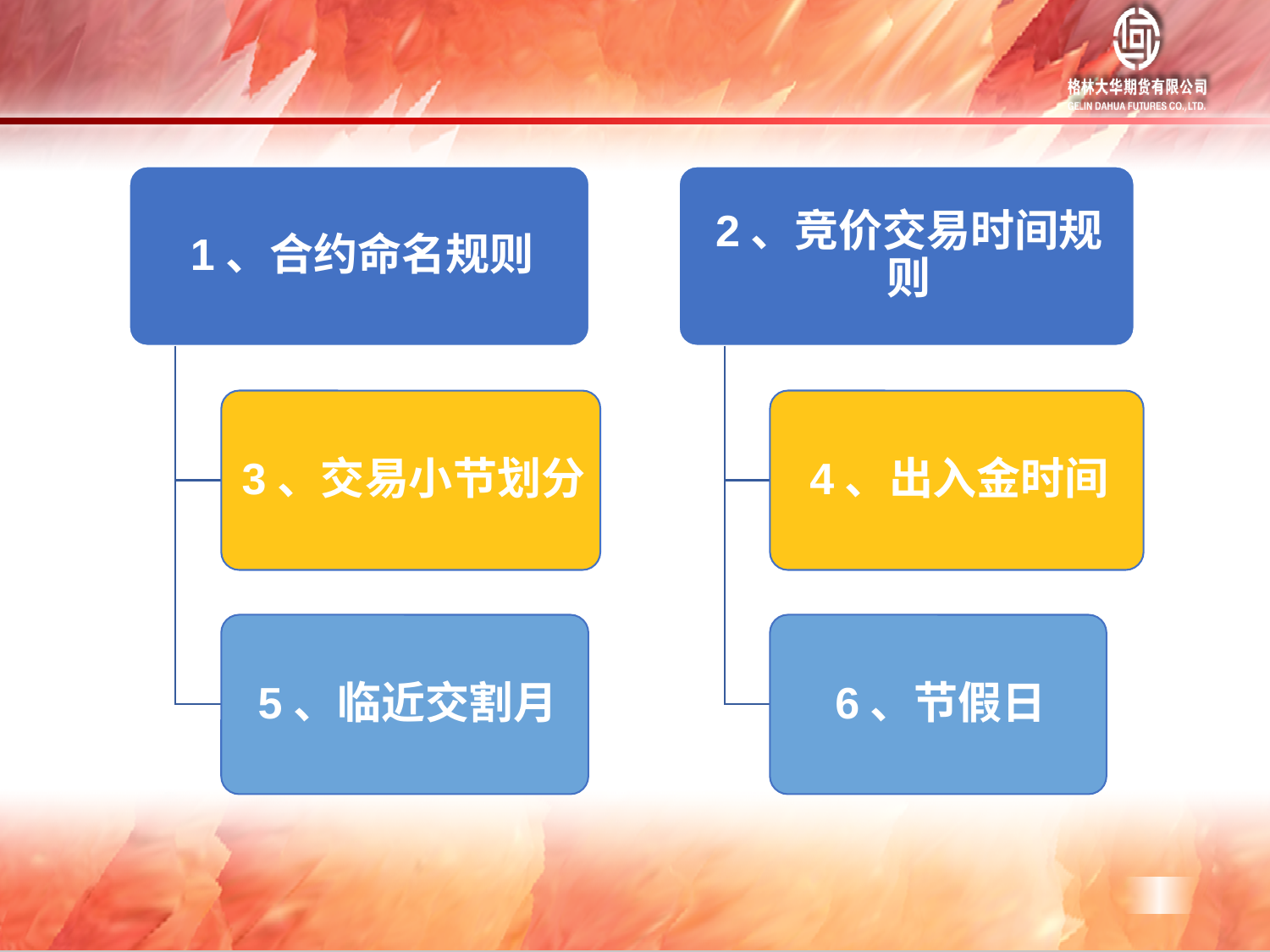

1、合约命名规则
3、交易小节划分
5、临近交割月
2、竞价交易时间规则
4、出入金时间
6、节假日